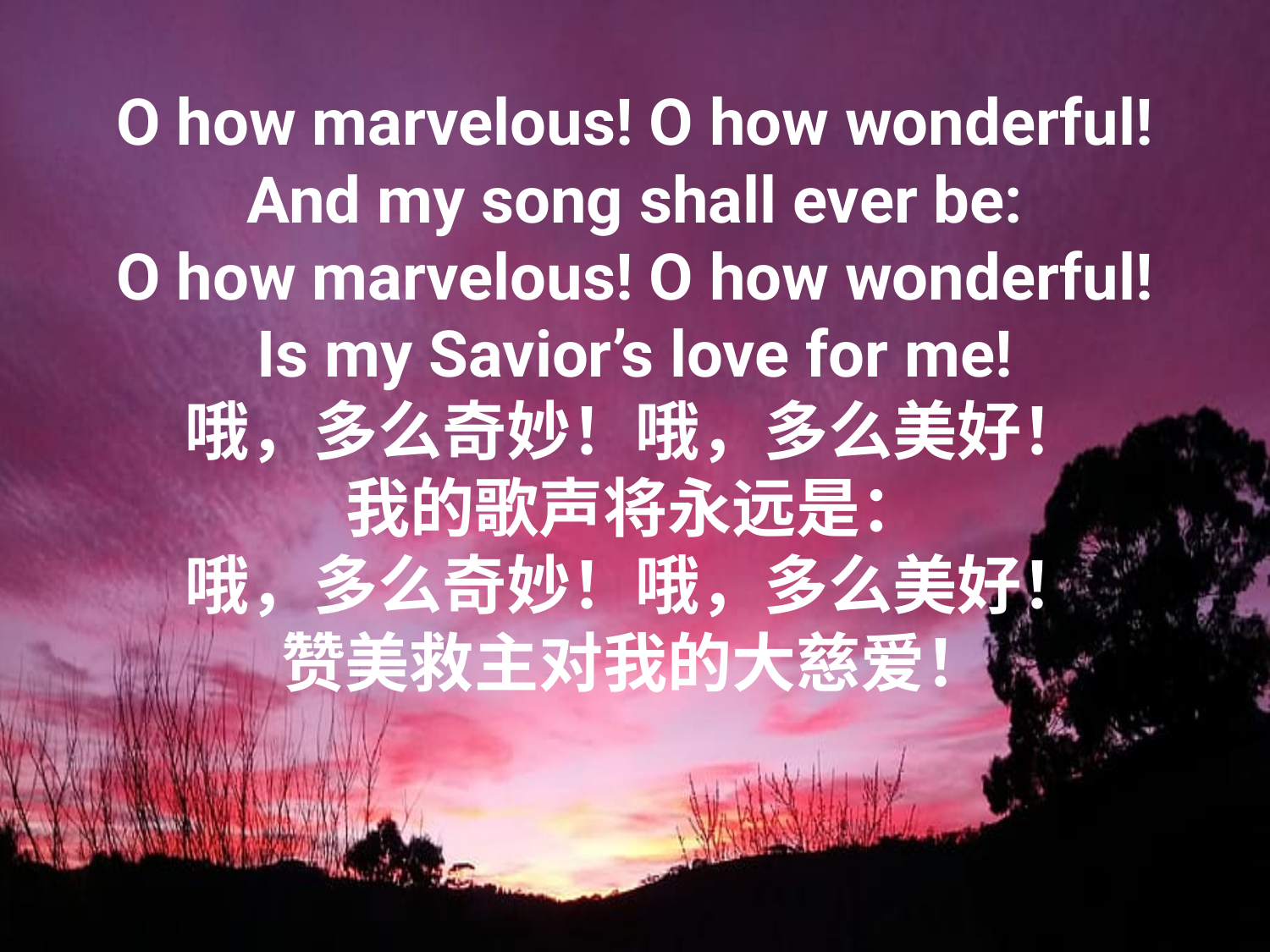

O how marvelous! O how wonderful!
And my song shall ever be:
O how marvelous! O how wonderful!
Is my Savior’s love for me!
哦，多么奇妙！哦，多么美好！
我的歌声将永远是：
哦，多么奇妙！哦，多么美好！
赞美救主对我的大慈爱！